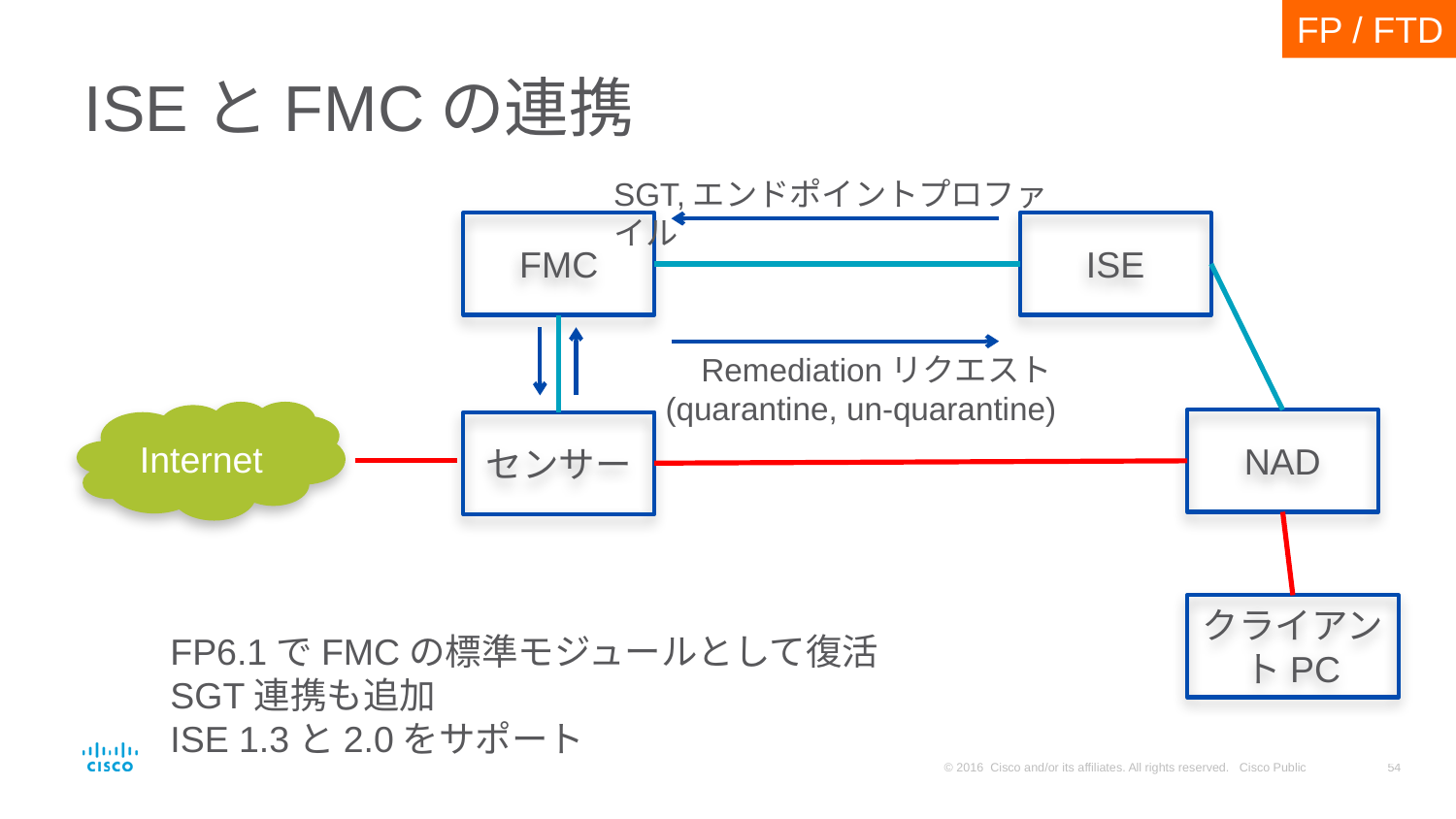

FP / FTD
# ISEとFMCの連携
SGT,エンドポイントプロファイル
FMC
ISE
    Remediationリクエスト
(quarantine, un-quarantine)
Internet
NAD
センサー
クライアントPC
FP6.1でFMCの標準モジュールとして復活
SGT連携も追加
ISE 1.3と2.0をサポート